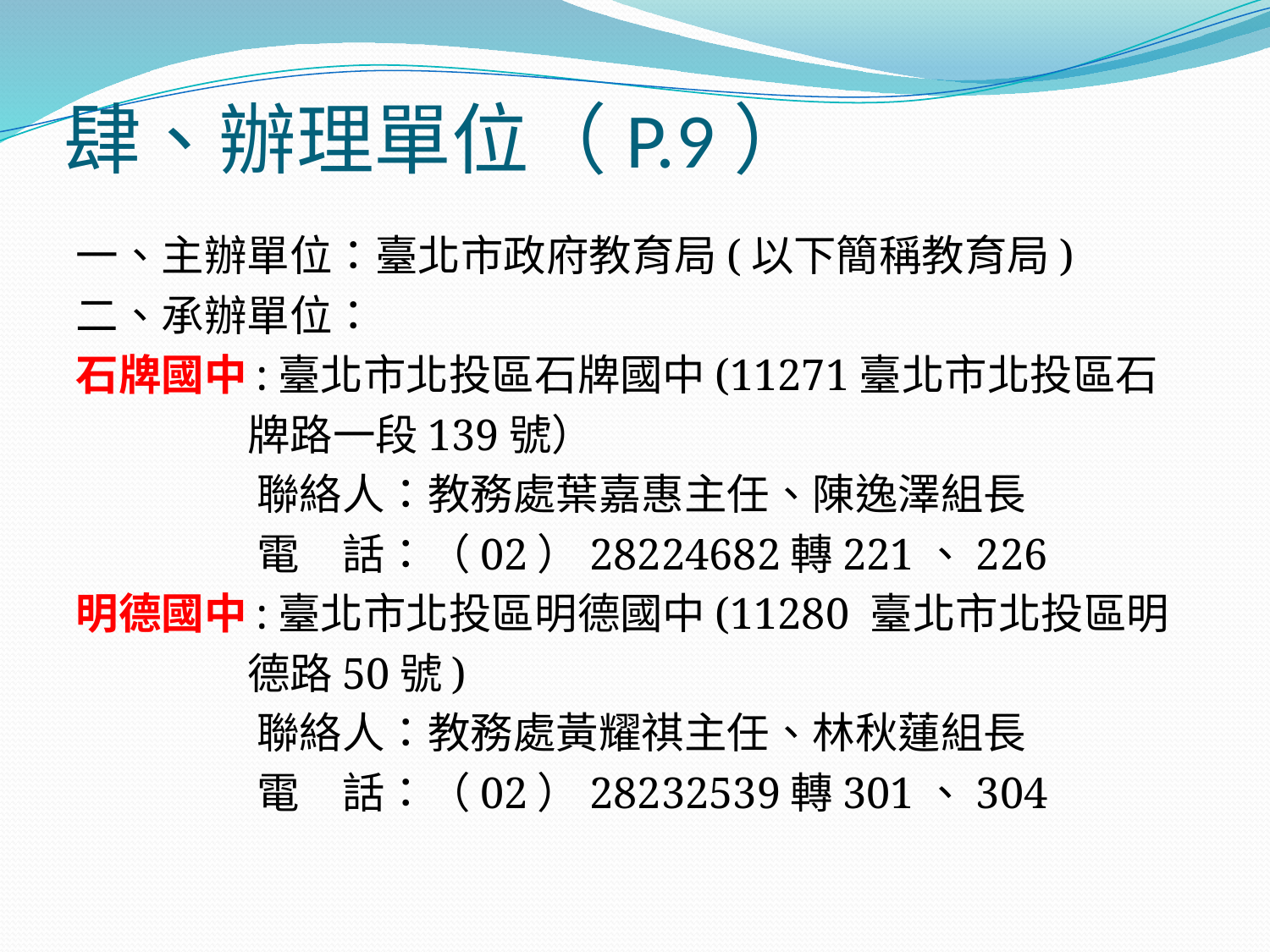

# 肆、辦理單位（P.9）
一、主辦單位：臺北市政府教育局(以下簡稱教育局)
二、承辦單位：
石牌國中:臺北市北投區石牌國中(11271臺北市北投區石
                 牌路一段139號）
                  聯絡人：教務處葉嘉惠主任、陳逸澤組長
                  電　話：（02）28224682轉221、226
明德國中:臺北市北投區明德國中(11280 臺北市北投區明
                 德路50號)
                  聯絡人：教務處黃耀祺主任、林秋蓮組長
                  電　話：（02）28232539轉301、304